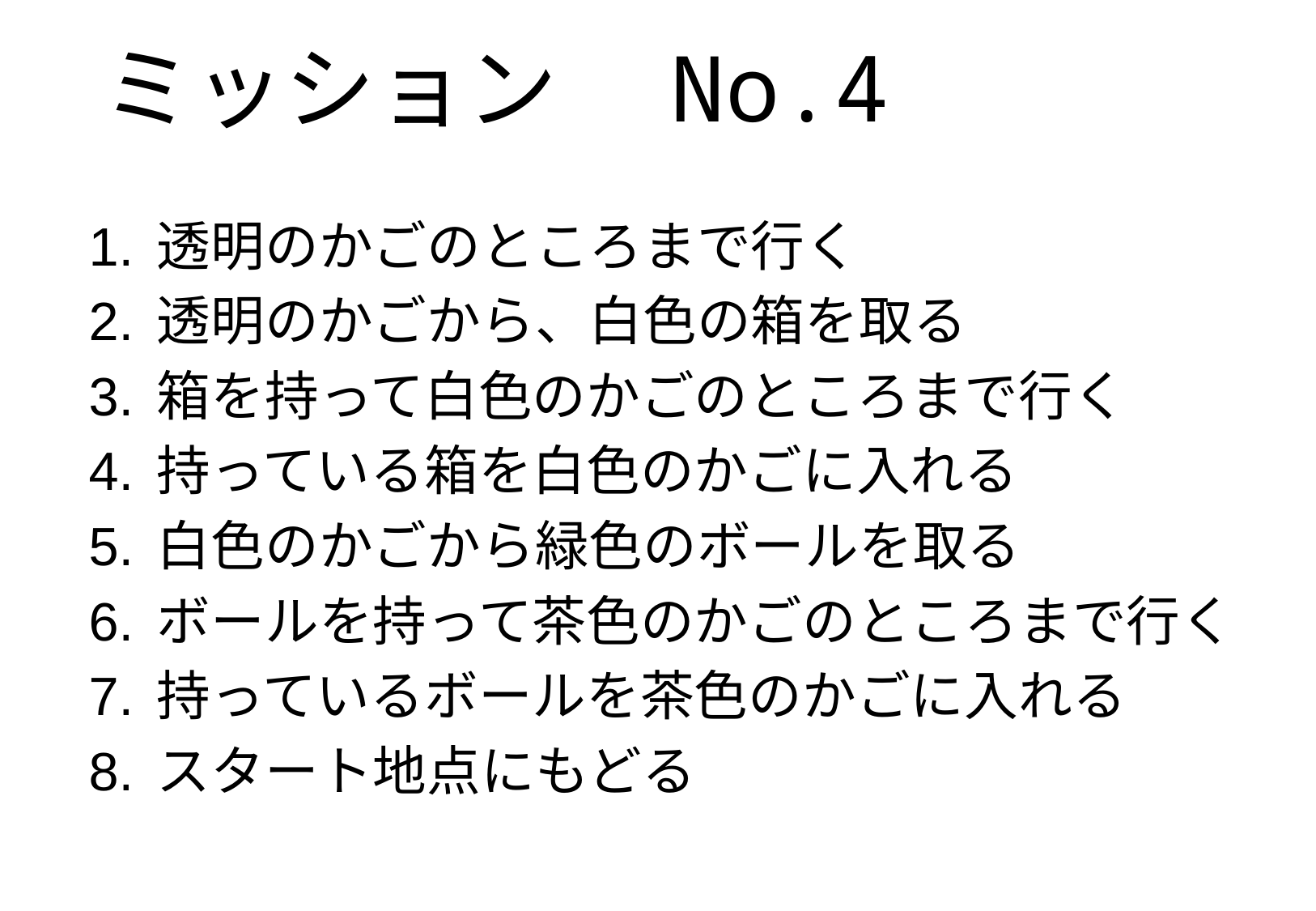

# ミッション　No.4
透明のかごのところまで行く
透明のかごから、白色の箱を取る
箱を持って白色のかごのところまで行く
持っている箱を白色のかごに入れる
白色のかごから緑色のボールを取る
ボールを持って茶色のかごのところまで行く
持っているボールを茶色のかごに入れる
スタート地点にもどる